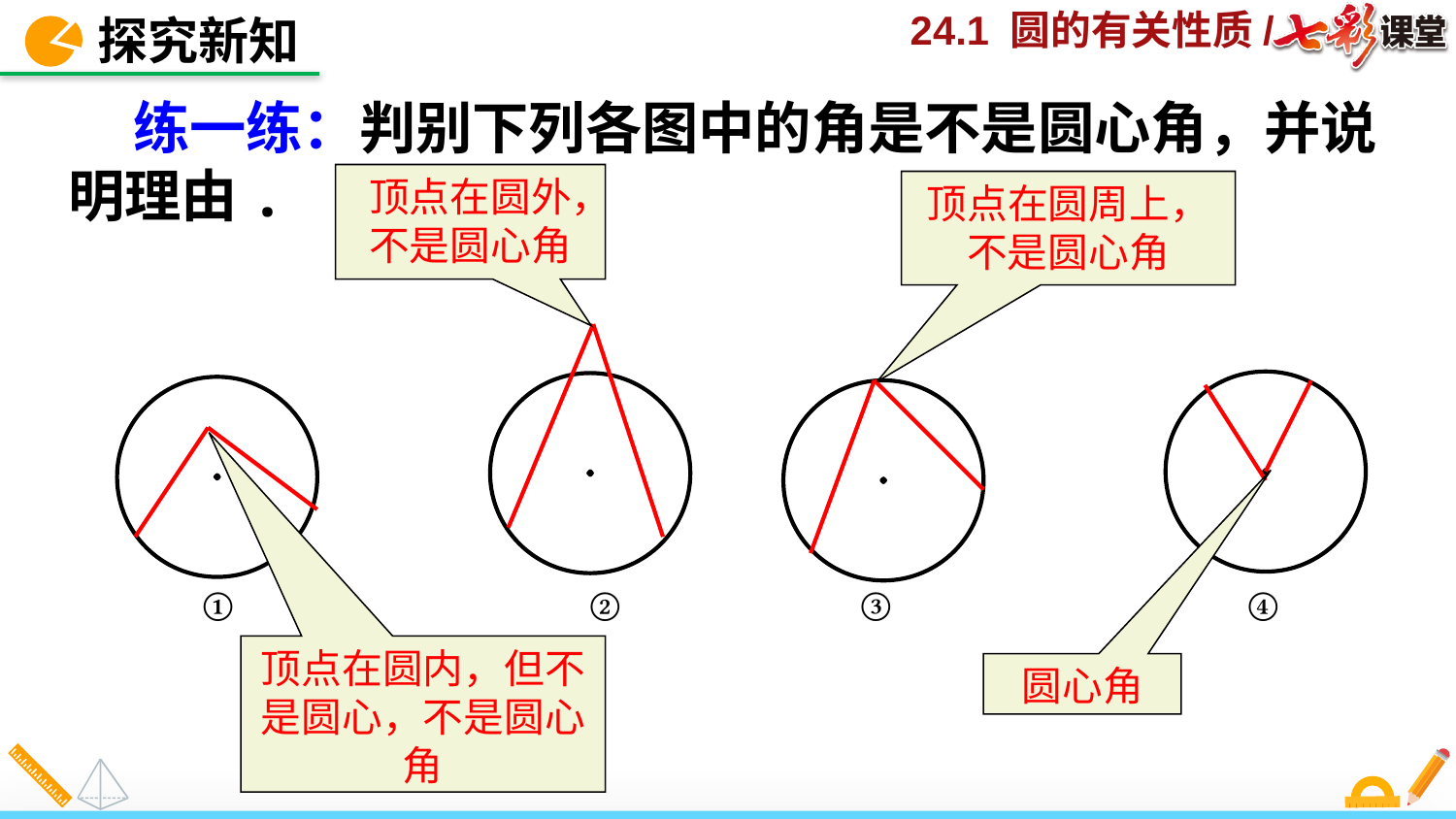

探究新知

    练一练：判别下列各图中的角是不是圆心角，并说明理由.
顶点在圆外，不是圆心角
顶点在圆周上，不是圆心角

③
④
②
①
顶点在圆内，但不是圆心，不是圆心角
圆心角